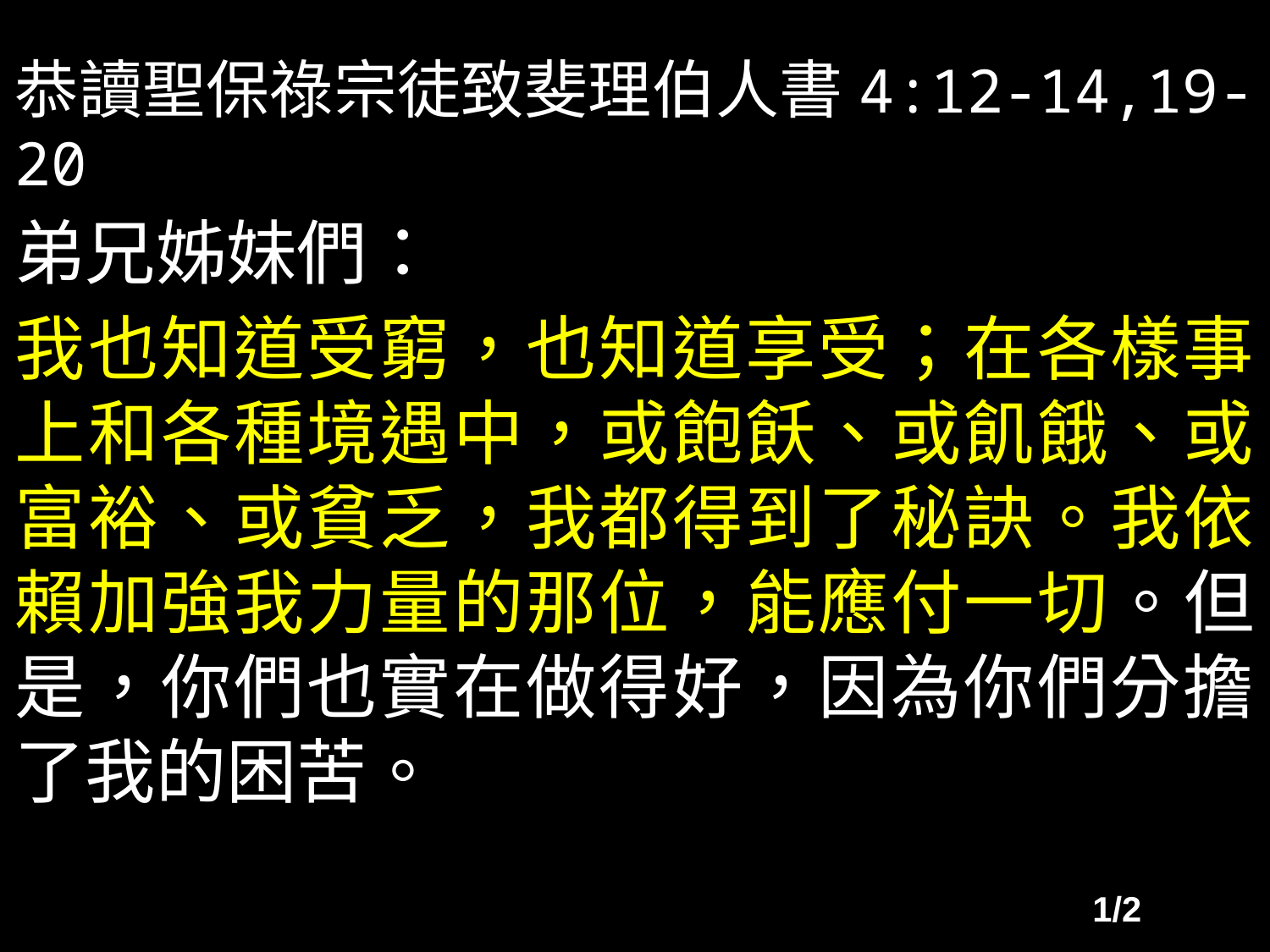

恭讀聖保祿宗徒致斐理伯人書4:12-14,19-20
弟兄姊妹們：
我也知道受窮，也知道享受；在各樣事上和各種境遇中，或飽飫、或飢餓、或富裕、或貧乏，我都得到了秘訣。我依賴加強我力量的那位，能應付一切。但是，你們也實在做得好，因為你們分擔了我的困苦。
1/2